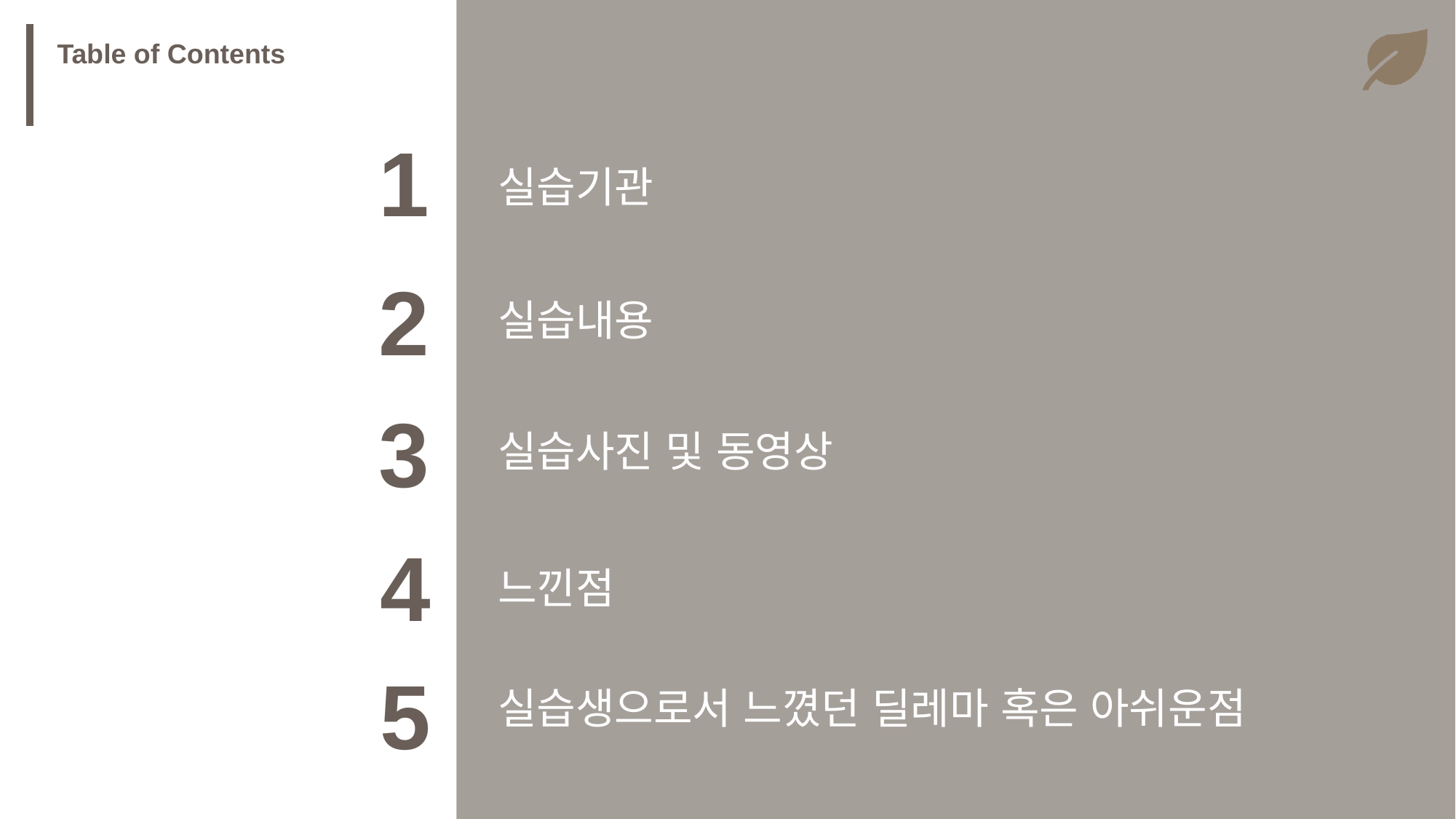

Table of Contents
1
실습기관
2
실습내용
3
실습사진 및 동영상
4
느낀점
5
실습생으로서 느꼈던 딜레마 혹은 아쉬운점